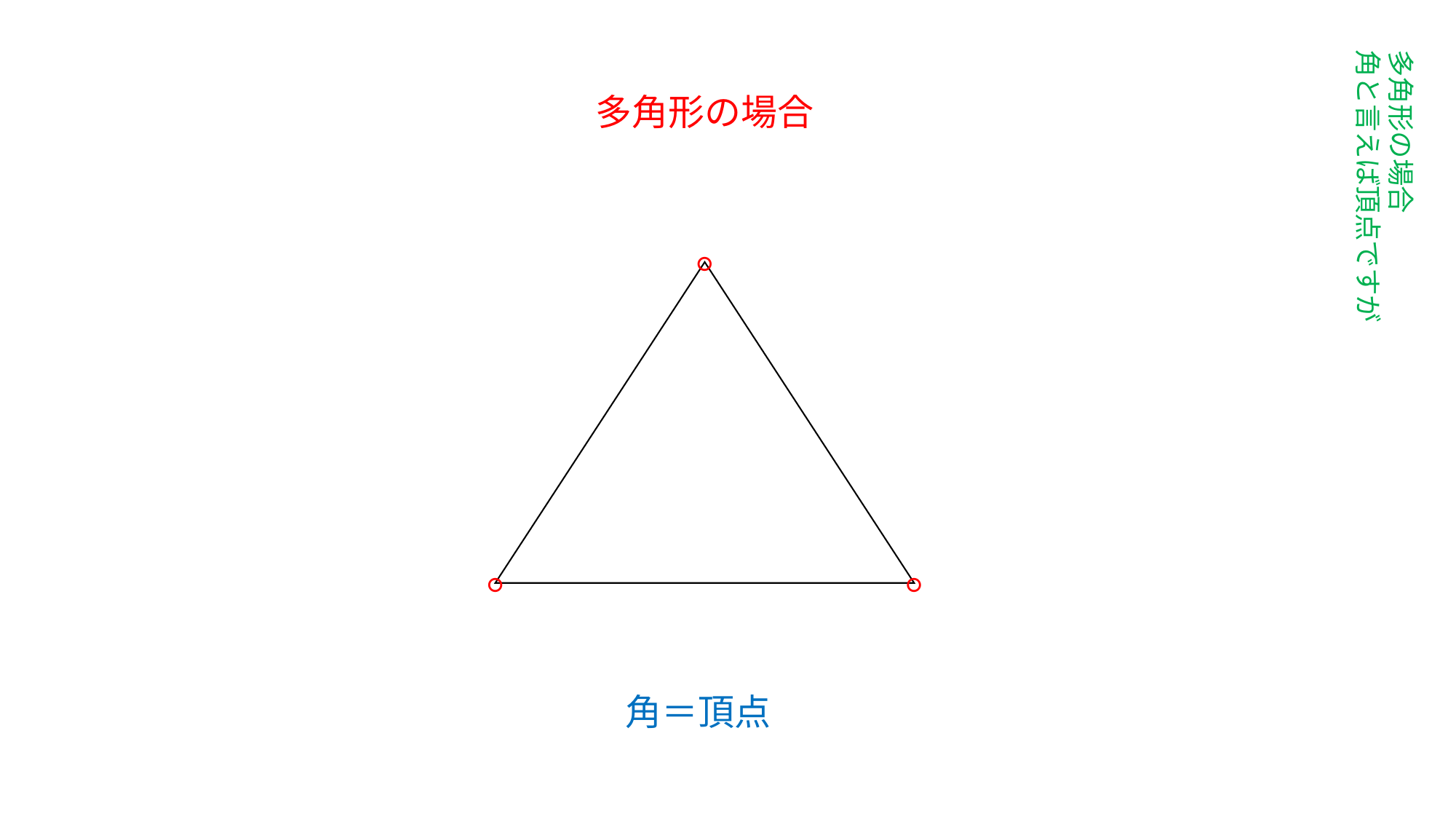

多角形の場合
角と言えば頂点ですが
多角形の場合
○

○
○
角＝頂点